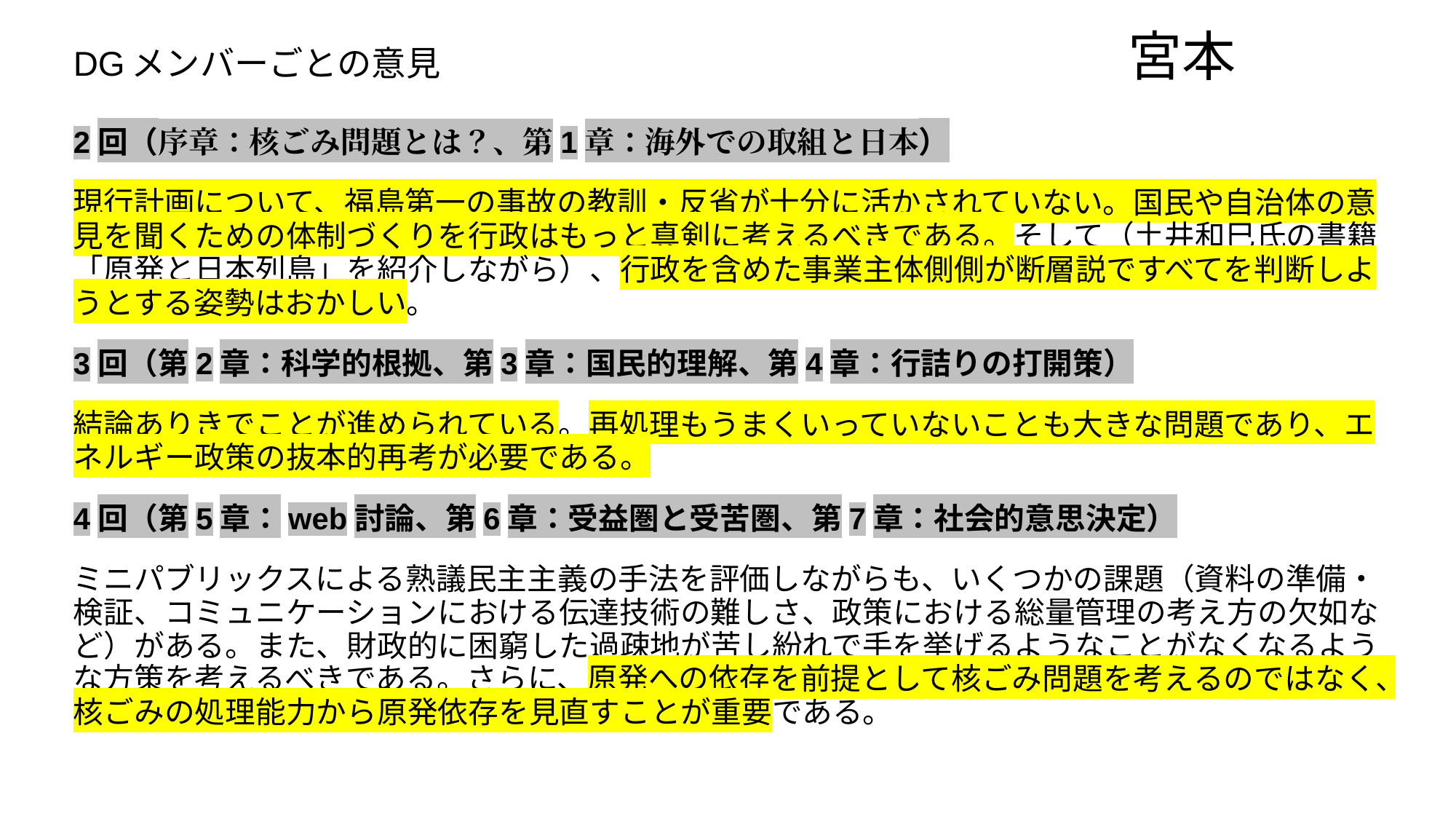

# DGメンバーごとの意見　　　　　　　　　　　　　　　　　　　　宮本
2回（序章：核ごみ問題とは？、第1章：海外での取組と日本）
現行計画について、福島第一の事故の教訓・反省が十分に活かされていない。国民や自治体の意見を聞くための体制づくりを行政はもっと真剣に考えるべきである。そして（土井和巳氏の書籍「原発と日本列島」を紹介しながら）、行政を含めた事業主体側側が断層説ですべてを判断しようとする姿勢はおかしい。
3回（第2章：科学的根拠、第3章：国民的理解、第4章：行詰りの打開策）
結論ありきでことが進められている。再処理もうまくいっていないことも大きな問題であり、エネルギー政策の抜本的再考が必要である。
4回（第5章：web討論、第6章：受益圏と受苦圏、第7章：社会的意思決定）
ミニパブリックスによる熟議民主主義の手法を評価しながらも、いくつかの課題（資料の準備・検証、コミュニケーションにおける伝達技術の難しさ、政策における総量管理の考え方の欠如など）がある。また、財政的に困窮した過疎地が苦し紛れで手を挙げるようなことがなくなるような方策を考えるべきである。さらに、原発への依存を前提として核ごみ問題を考えるのではなく、核ごみの処理能力から原発依存を見直すことが重要である。